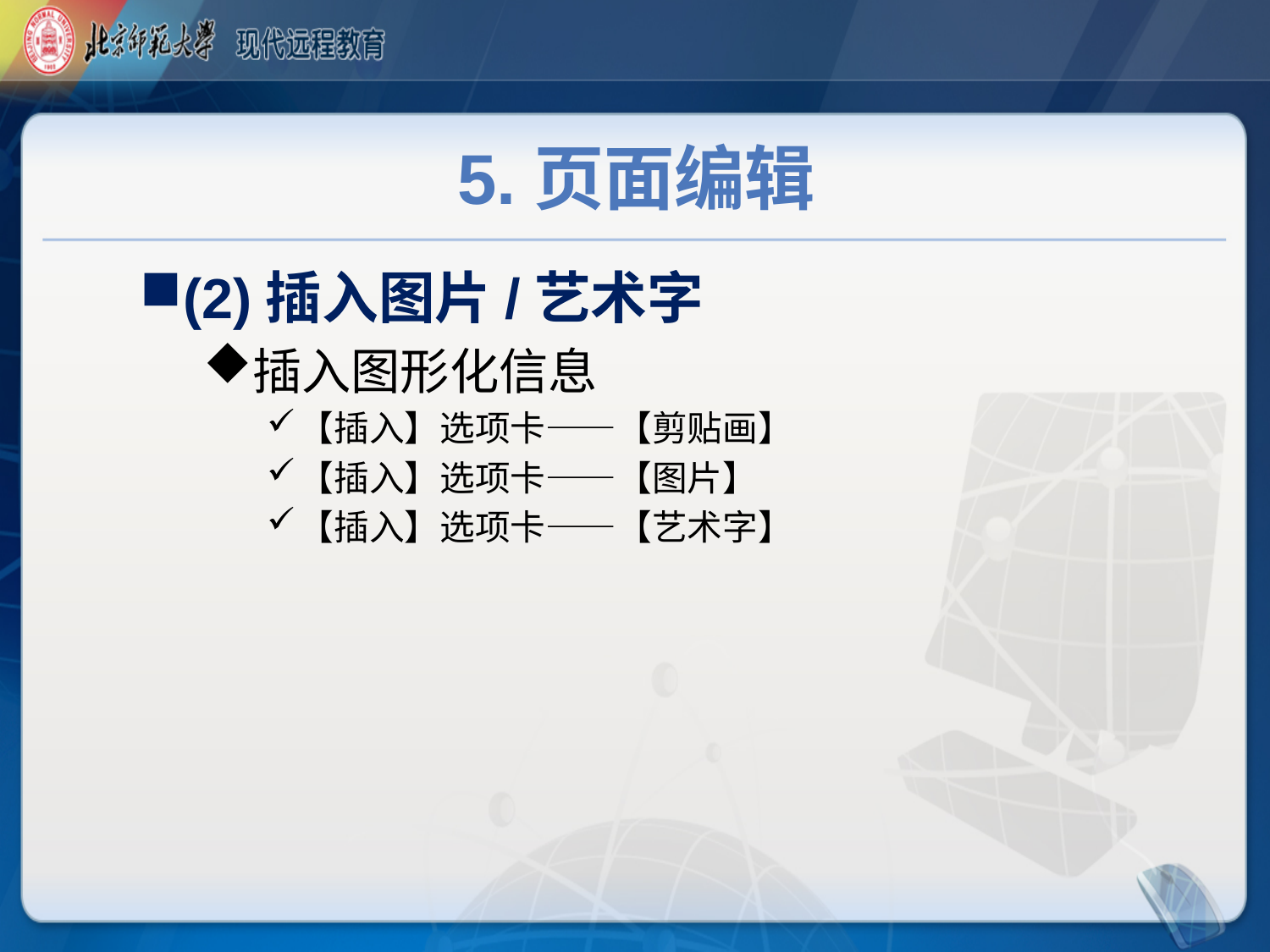

# 5.页面编辑
(2)插入图片/艺术字
插入图形化信息
【插入】选项卡——【剪贴画】
【插入】选项卡——【图片】
【插入】选项卡——【艺术字】